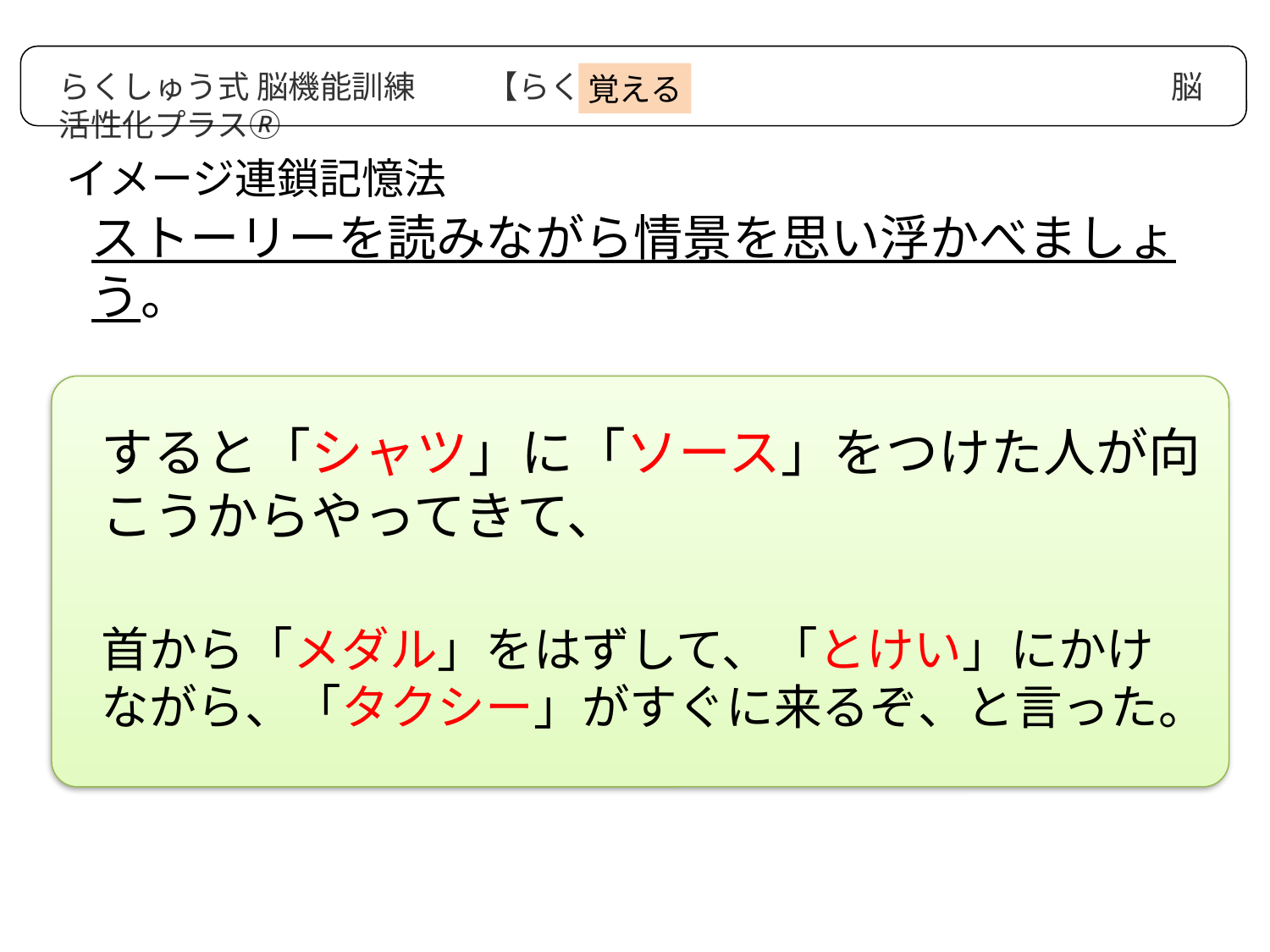

覚える
らくしゅう式 脳機能訓練　　 【らくらく】　　　　　　　　　　　　　　       脳活性化プラス🄬
イメージ連鎖記憶法
ストーリーを読みながら情景を思い浮かべましょう。

すると「シャツ」に「ソース」をつけた人が向こうからやってきて、
首から「メダル」をはずして、「とけい」にかけながら、「タクシー」がすぐに来るぞ、と言った。